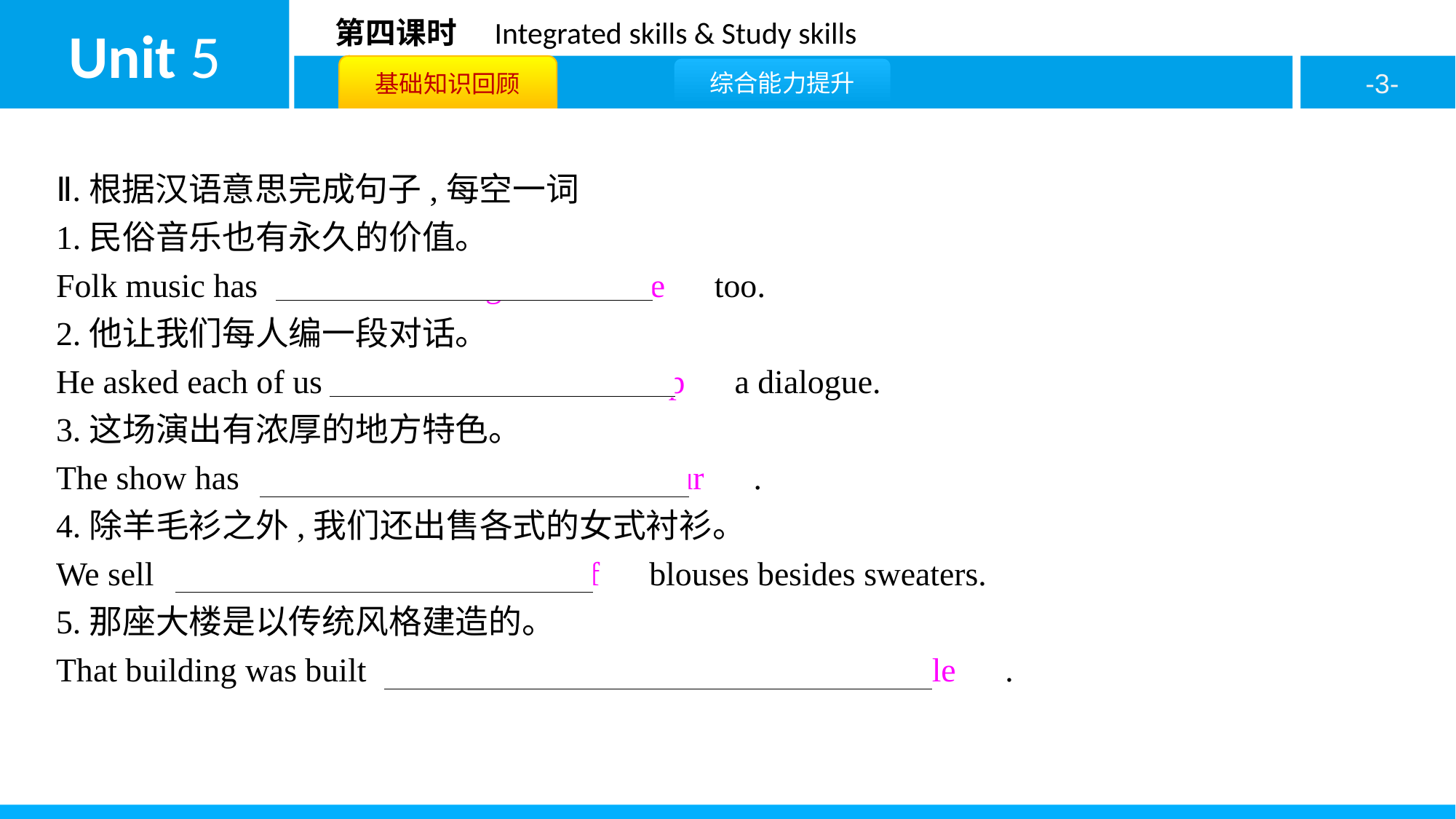

Ⅱ.根据汉语意思完成句子,每空一词
1.民俗音乐也有永久的价值。
Folk music has　a　 　lasting　 　value　too.
2.他让我们每人编一段对话。
He asked each of us　to　 　make　 　up　a dialogue.
3.这场演出有浓厚的地方特色。
The show has　strong　 　local　 　colour　.
4.除羊毛衫之外,我们还出售各式的女式衬衫。
We sell　different　 　kinds　 　of　blouses besides sweaters.
5.那座大楼是以传统风格建造的。
That building was built　in　 　the　 　traditional　 　style　.